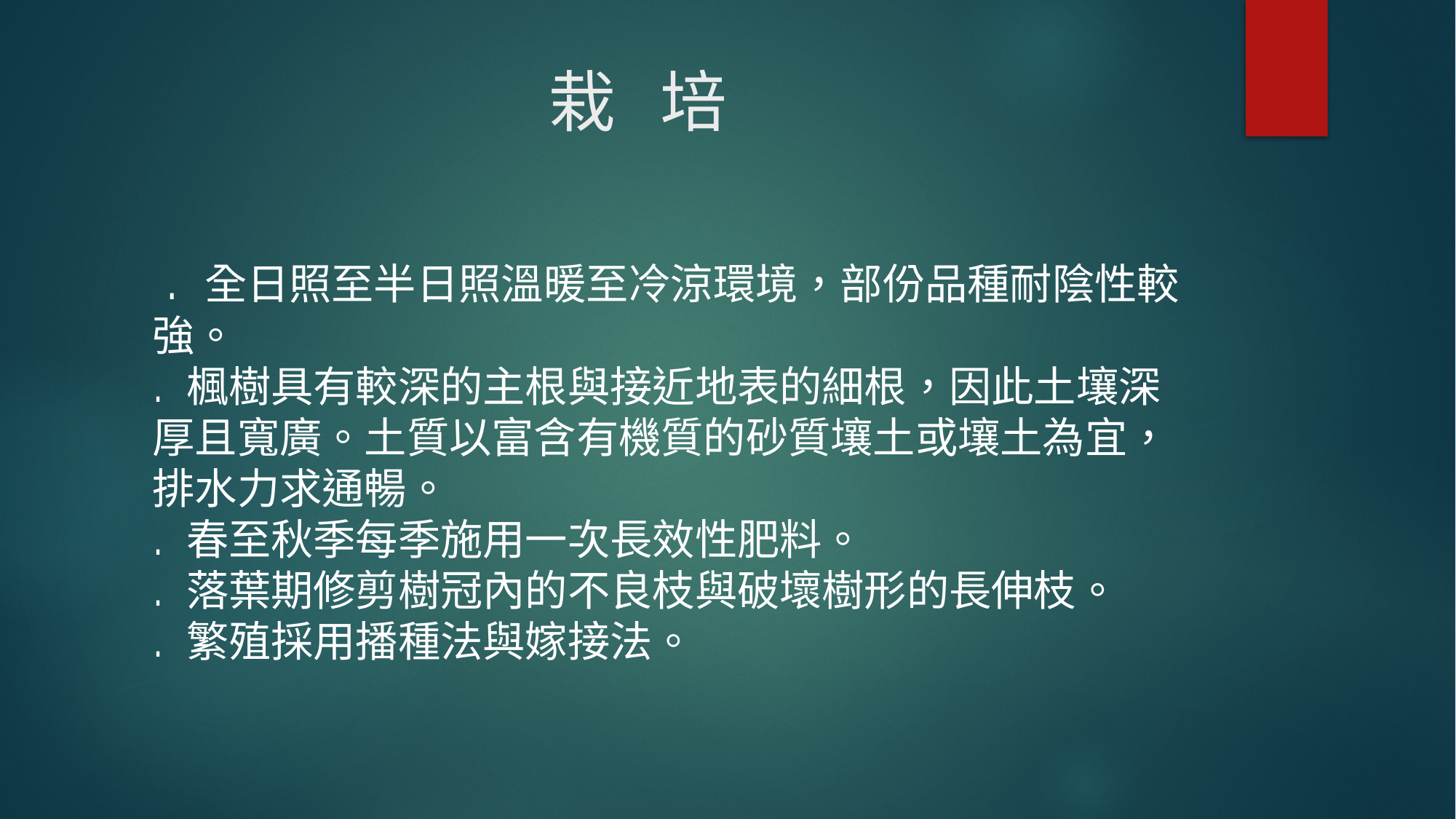

# 栽   培
 . 全日照至半日照溫暖至冷涼環境，部份品種耐陰性較強。
. 楓樹具有較深的主根與接近地表的細根，因此土壤深厚且寬廣。土質以富含有機質的砂質壤土或壤土為宜，排水力求通暢。
. 春至秋季每季施用一次長效性肥料。
. 落葉期修剪樹冠內的不良枝與破壞樹形的長伸枝。
. 繁殖採用播種法與嫁接法。